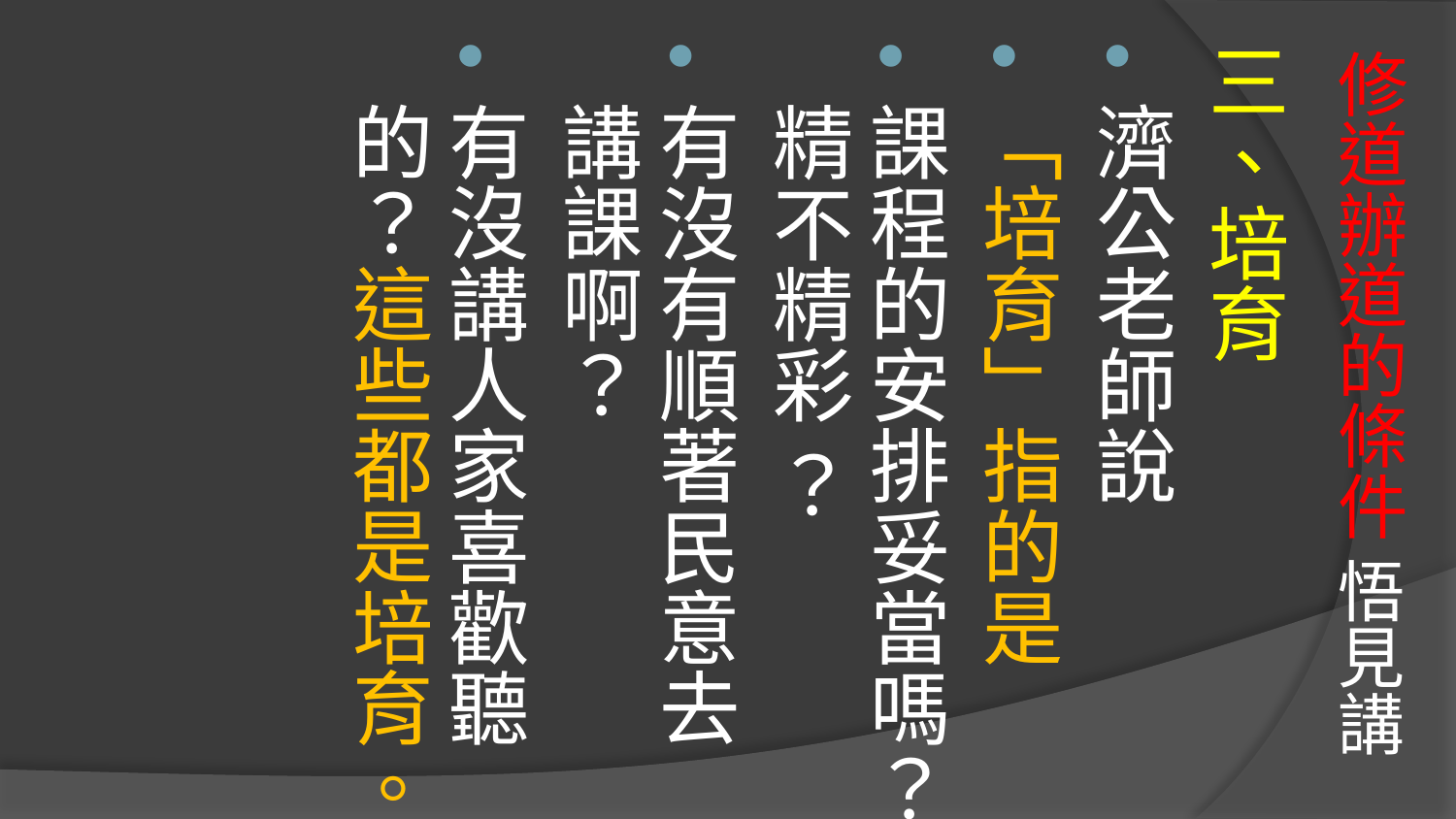

# 修道辦道的條件 悟見講
三、培育
濟公老師說
「培育」指的是
課程的安排妥當嗎？精不精彩 ？
有沒有順著民意去講課啊？
有沒講人家喜歡聽的？這些都是培育。